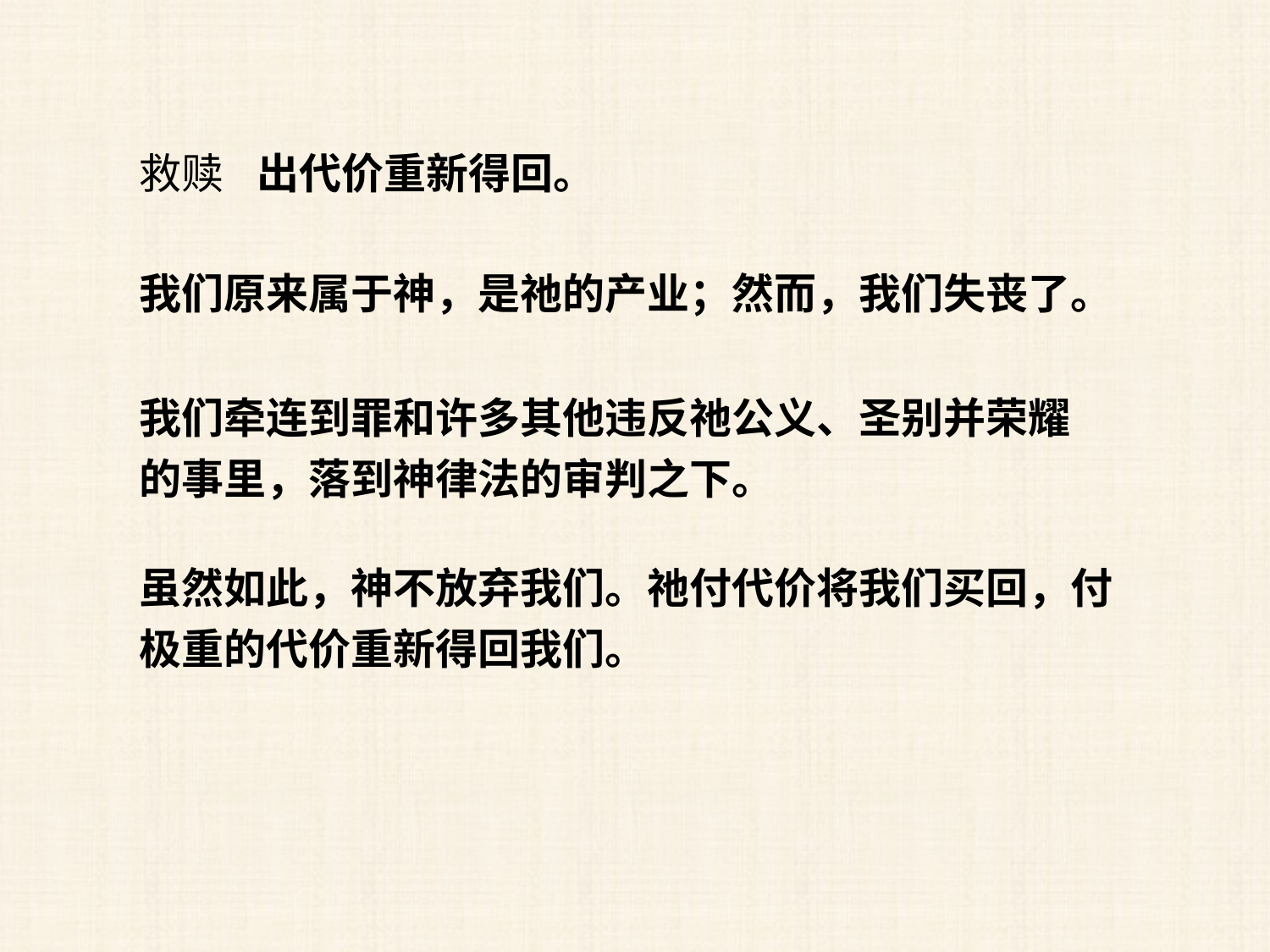

救赎
出代价重新得回。
我们原来属于神，是祂的产业；然而，我们失丧了。
我们牵连到罪和许多其他违反祂公义、圣别并荣耀的事里，落到神律法的审判之下。
虽然如此，神不放弃我们。祂付代价将我们买回，付极重的代价重新得回我们。